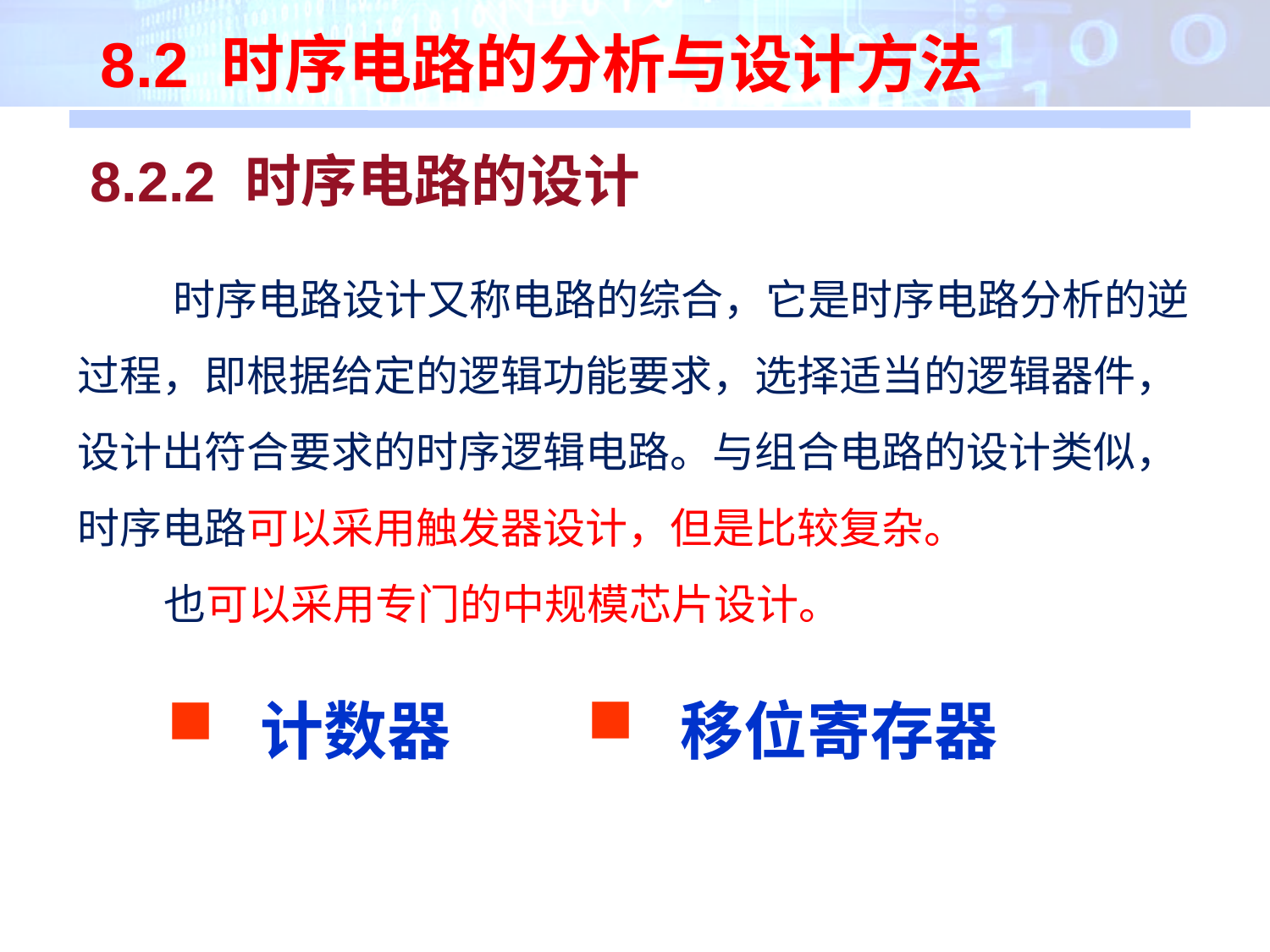

8.2 时序电路的分析与设计方法
8.2.2 时序电路的设计
         时序电路设计又称电路的综合，它是时序电路分析的逆过程，即根据给定的逻辑功能要求，选择适当的逻辑器件，设计出符合要求的时序逻辑电路。与组合电路的设计类似，时序电路可以采用触发器设计，但是比较复杂。
        也可以采用专门的中规模芯片设计。
  移位寄存器
  计数器